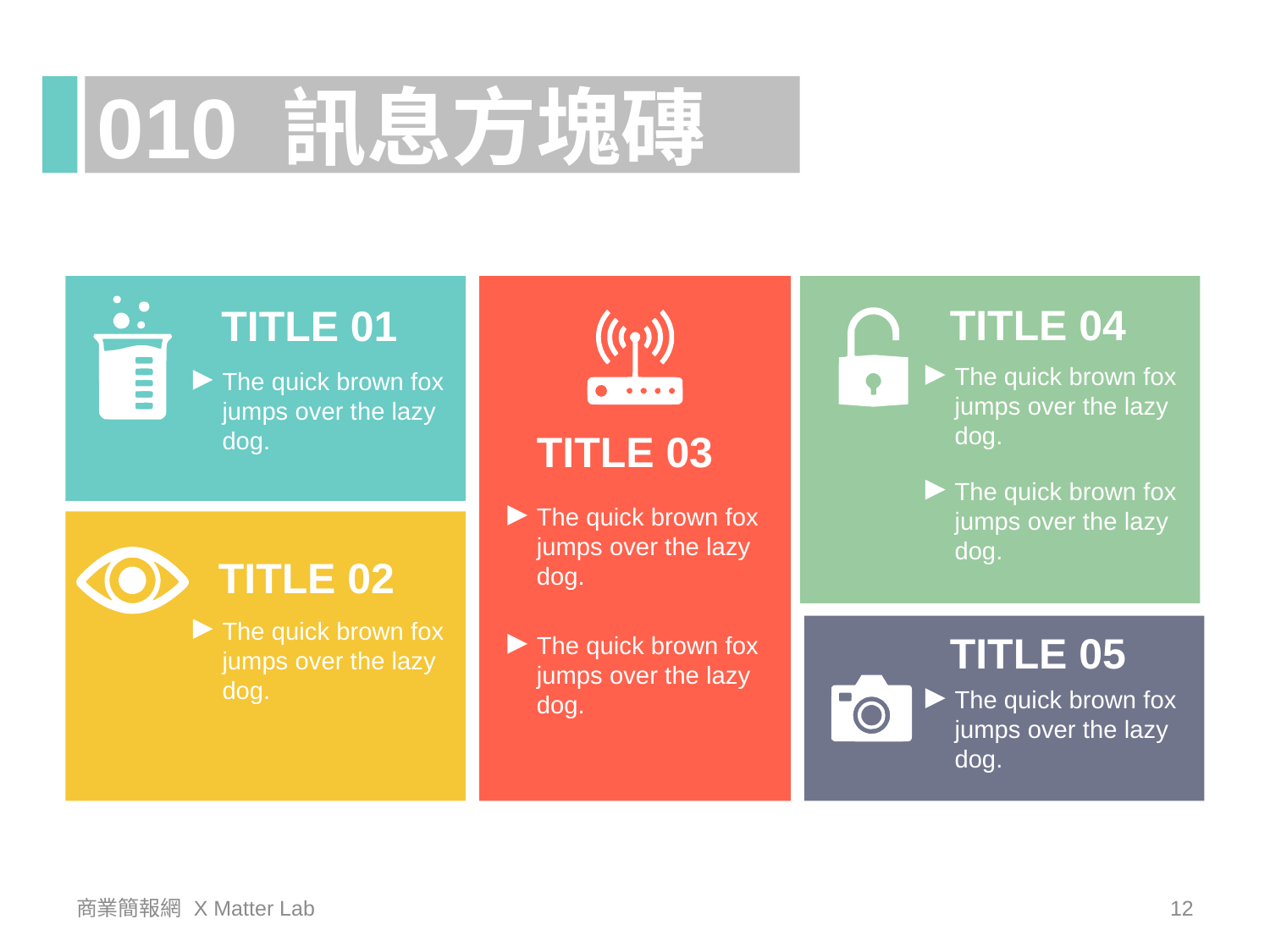

010 訊息方塊磚

TITLE 04
TITLE 01

The quick brown fox jumps over the lazy dog.
The quick brown fox jumps over the lazy dog.

TITLE 03
The quick brown fox jumps over the lazy dog.

The quick brown fox jumps over the lazy dog.

TITLE 02

The quick brown fox jumps over the lazy dog.

TITLE 05
The quick brown fox jumps over the lazy dog.

The quick brown fox jumps over the lazy dog.

商業簡報網 X Matter Lab
12